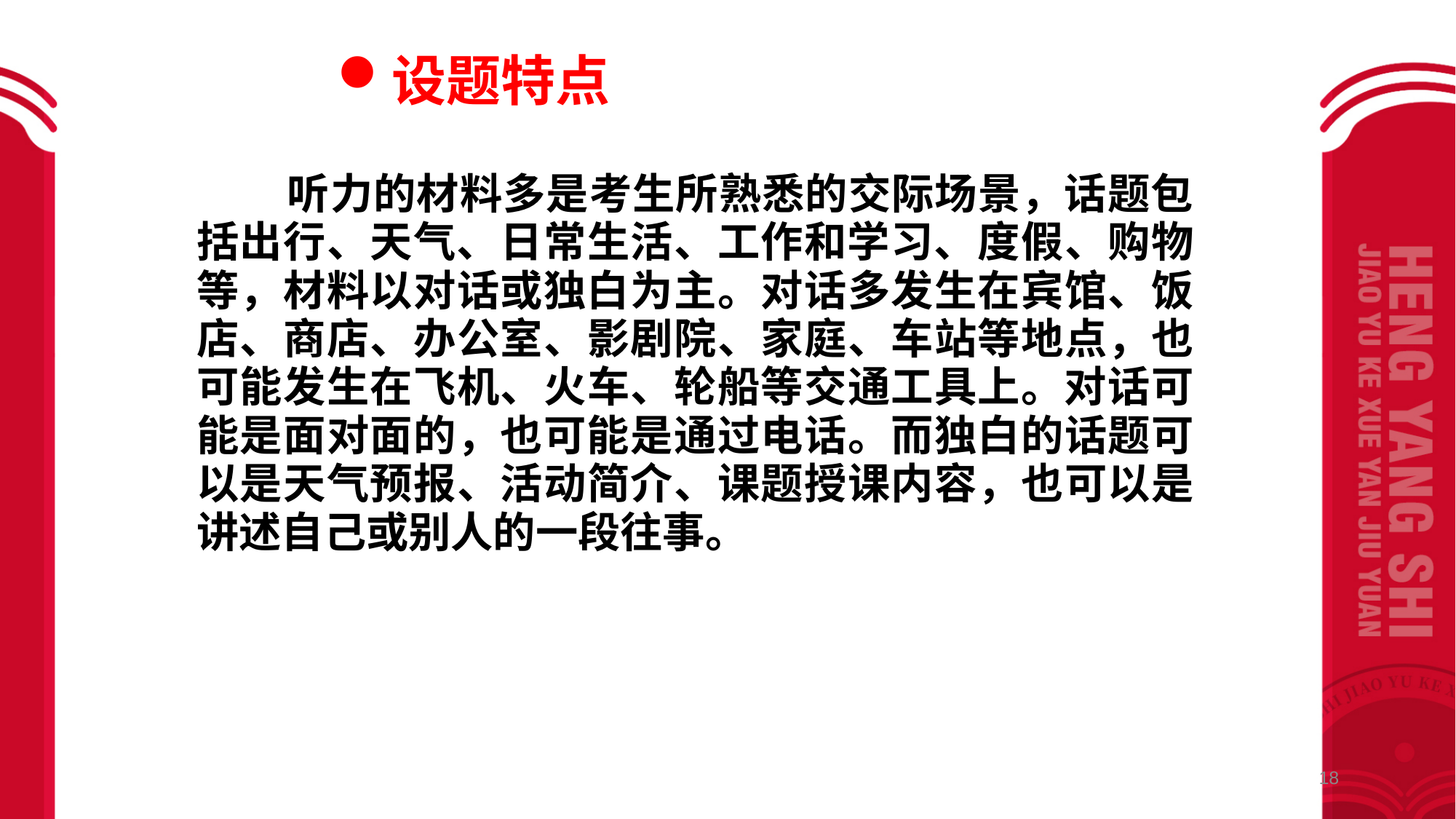

设题特点
听力的材料多是考生所熟悉的交际场景，话题包括出行、天气、日常生活、工作和学习、度假、购物等，材料以对话或独白为主。对话多发生在宾馆、饭店、商店、办公室、影剧院、家庭、车站等地点，也可能发生在飞机、火车、轮船等交通工具上。对话可能是面对面的，也可能是通过电话。而独白的话题可以是天气预报、活动简介、课题授课内容，也可以是讲述自己或别人的一段往事。
18